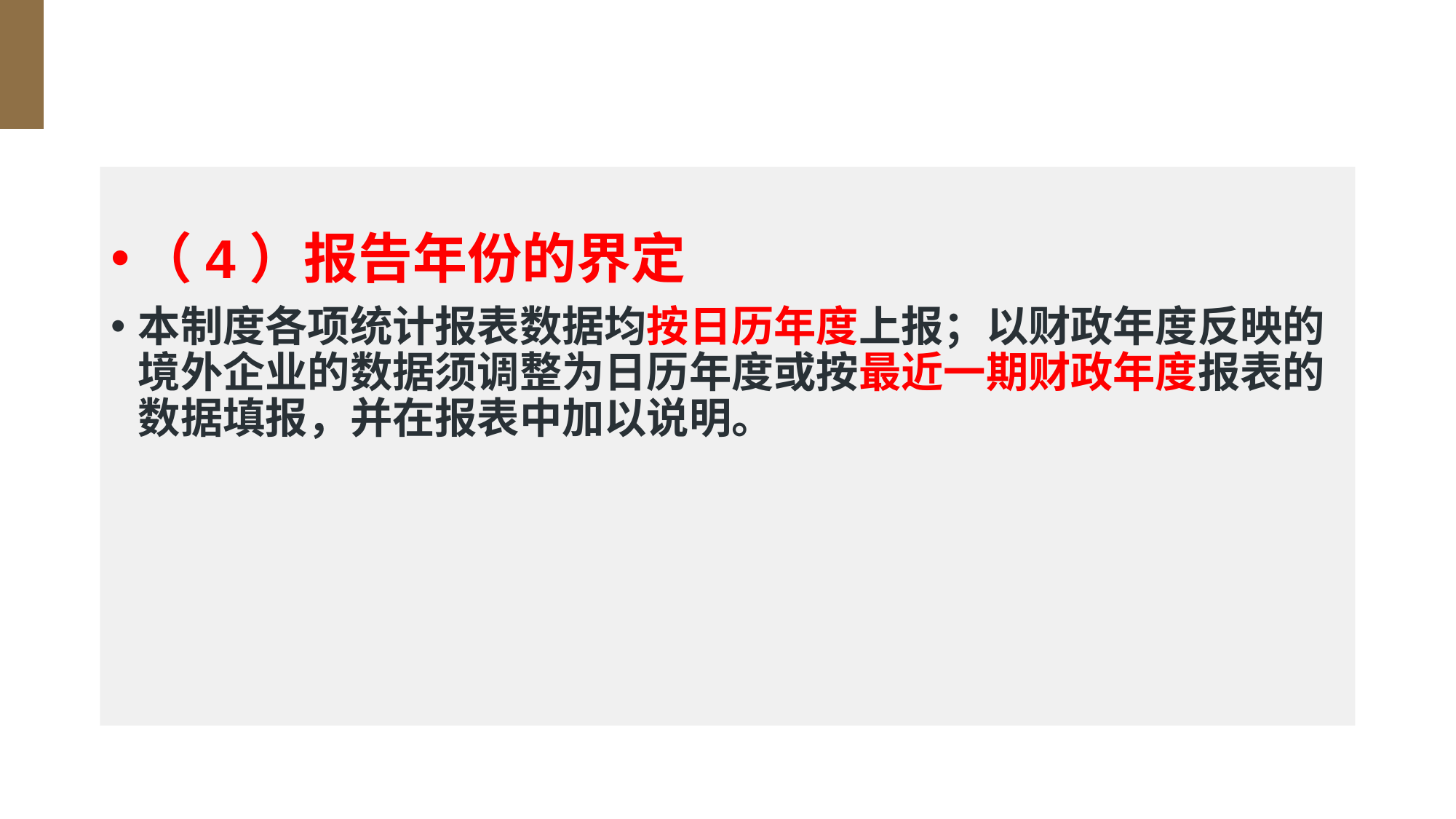

#

（4）报告年份的界定
本制度各项统计报表数据均按日历年度上报；以财政年度反映的境外企业的数据须调整为日历年度或按最近一期财政年度报表的数据填报，并在报表中加以说明。